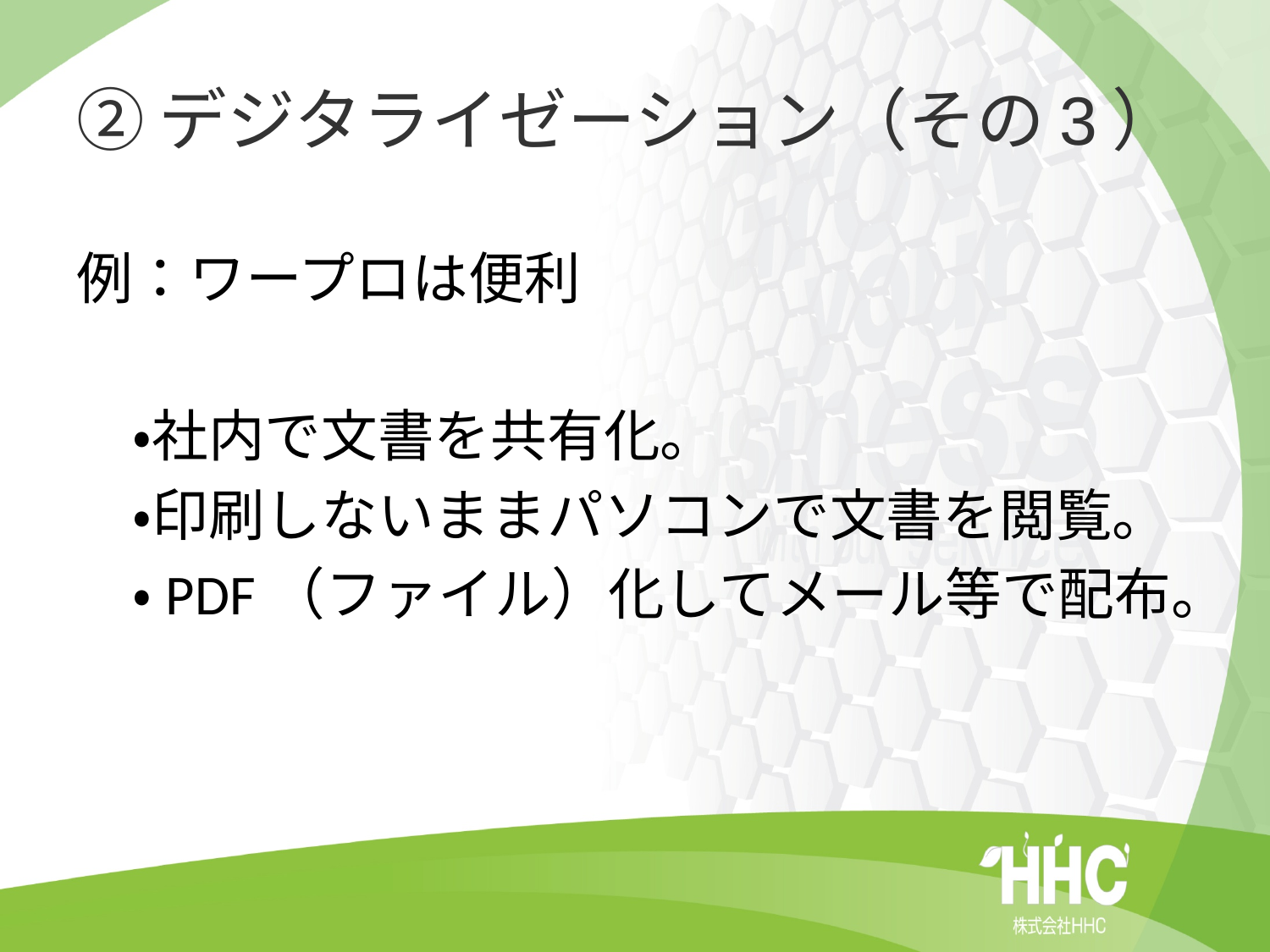

# ②デジタライゼーション（その3）
例：ワープロは便利

　・社内で文書を共有化。
　・印刷しないままパソコンで文書を閲覧。
　・PDF（ファイル）化してメール等で配布。